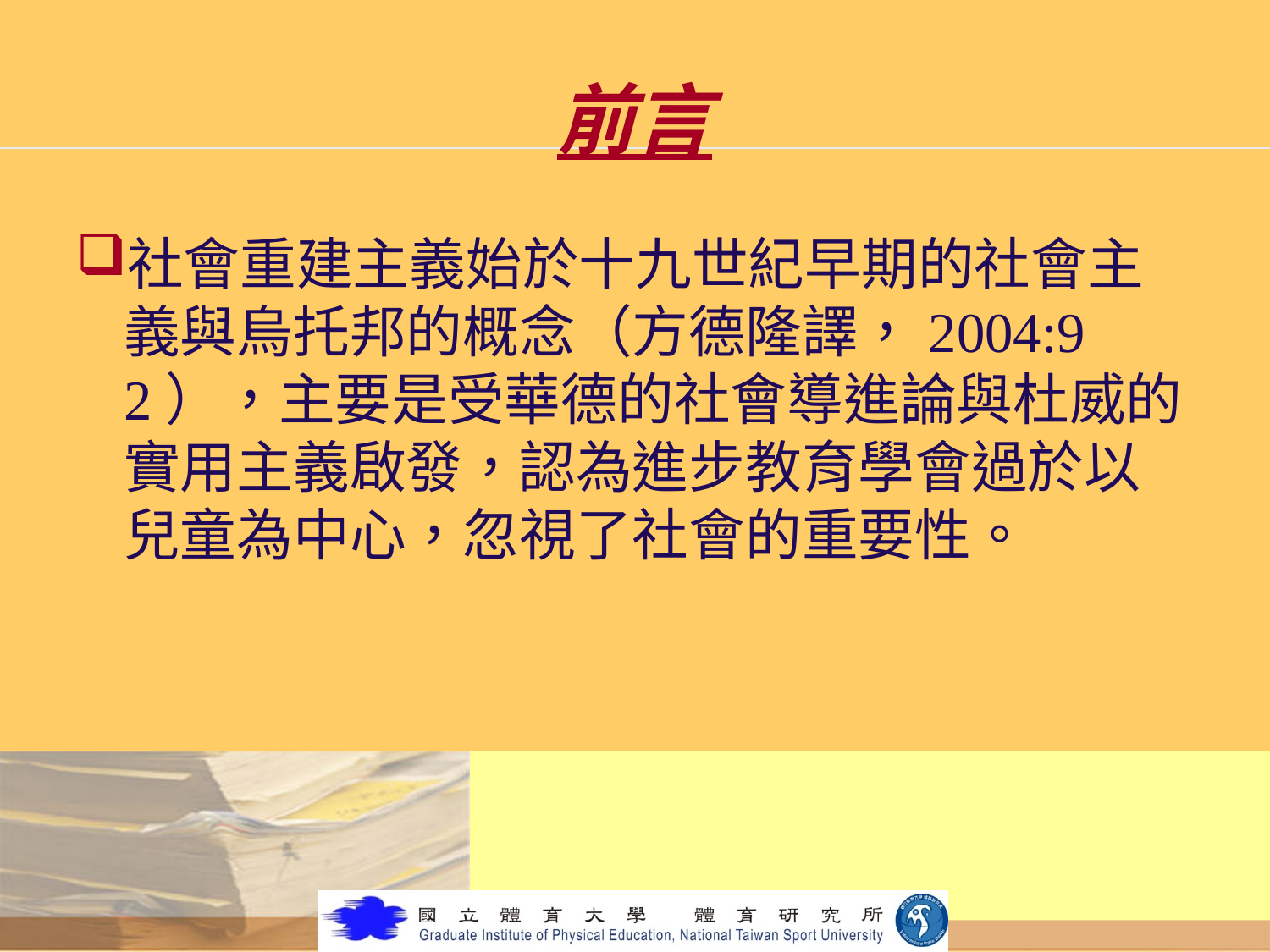

# 前言
社會重建主義始於十九世紀早期的社會主義與烏托邦的概念（方德隆譯，2004:92），主要是受華德的社會導進論與杜威的實用主義啟發，認為進步教育學會過於以兒童為中心，忽視了社會的重要性。